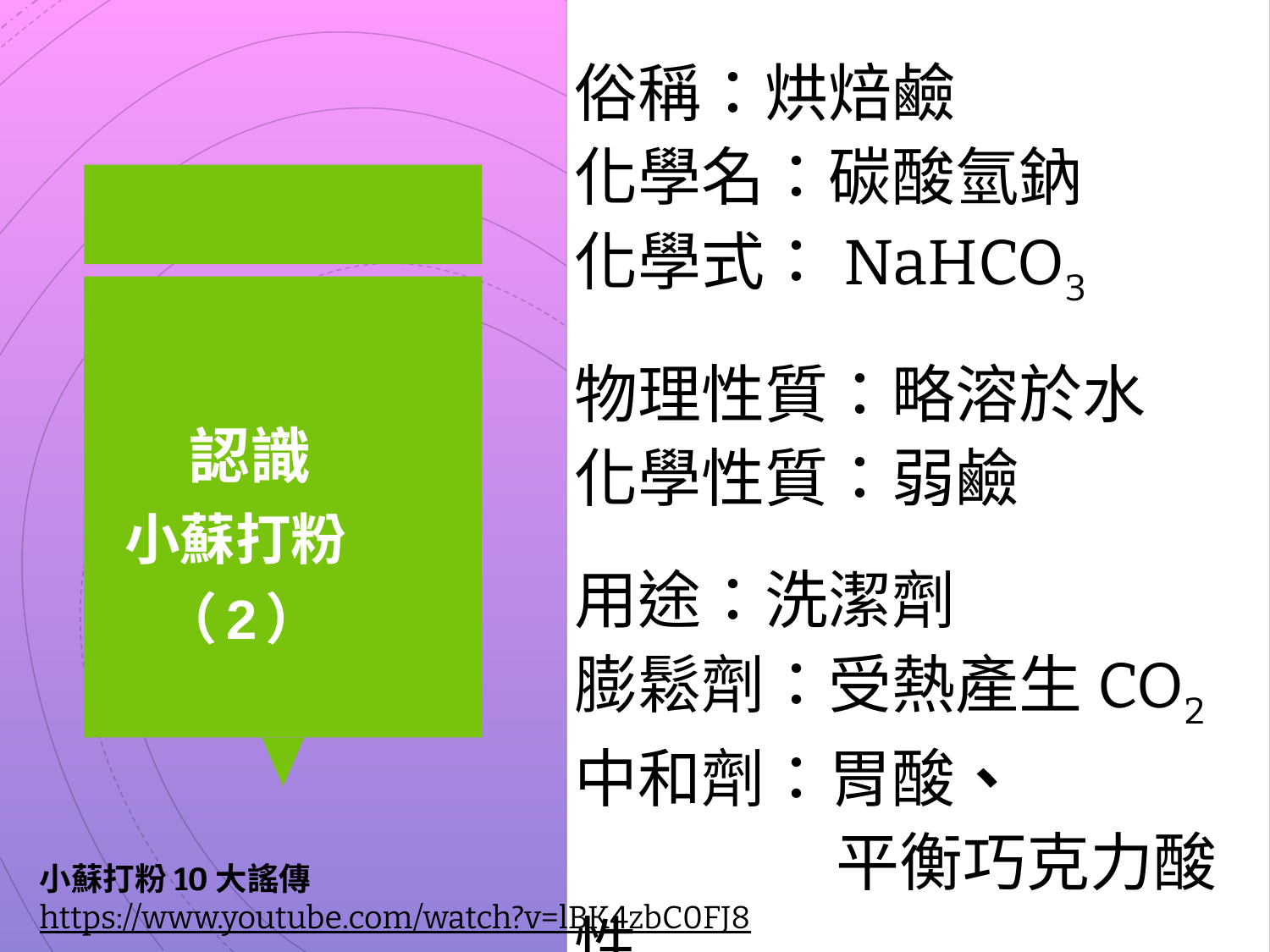

碳酸氫鈉

俗稱：烘焙鹼
化學名：碳酸氫鈉
化學式：NaHCO3

物理性質：略溶於水
化學性質：弱鹼

用途：洗潔劑
膨鬆劑：受熱產生CO2
中和劑：胃酸、
              平衡巧克力酸性

# 認識 小蘇打粉 （2）
小蘇打粉10大謠傳
https://www.youtube.com/watch?v=lBK4zbC0FJ8